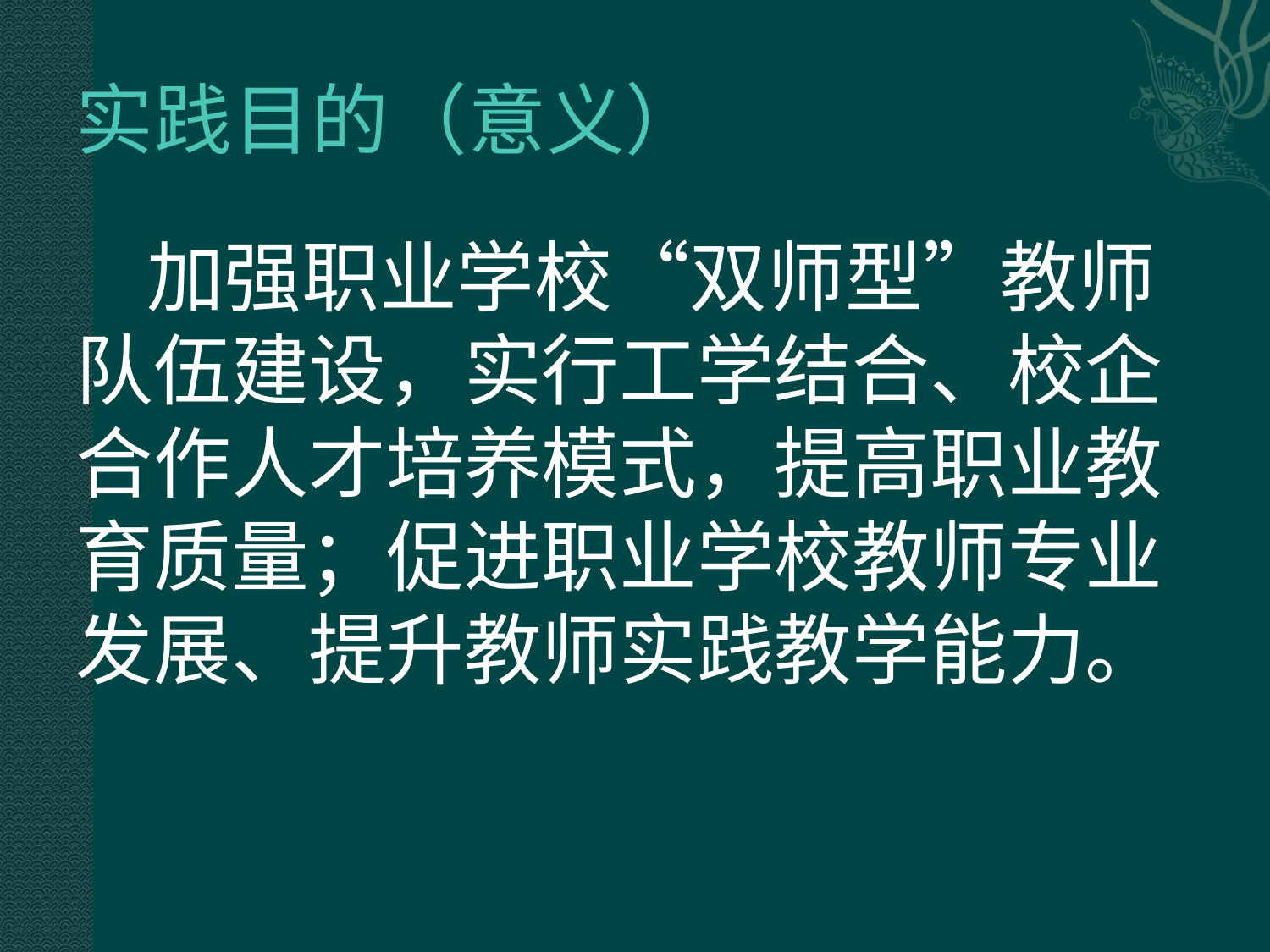

# 实践目的（意义）
   加强职业学校“双师型”教师队伍建设，实行工学结合、校企合作人才培养模式，提高职业教育质量；促进职业学校教师专业发展、提升教师实践教学能力。